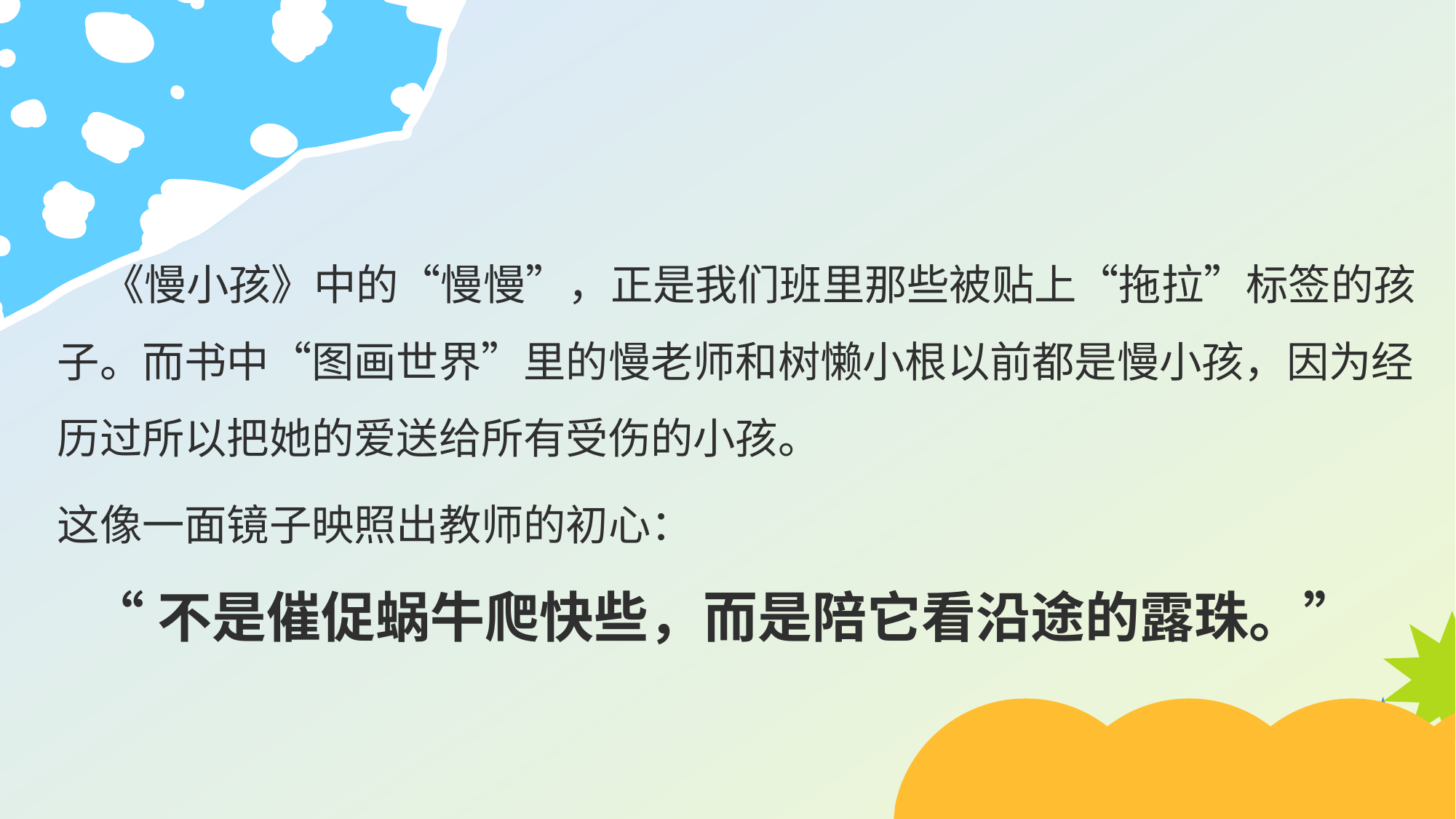

书中角色映照初心
   《慢小孩》中的“慢慢”，正是我们班里那些被贴上“拖拉”标签的孩子。而书中“图画世界”里的慢老师和树懒小根以前都是慢小孩，因为经历过所以把她的爱送给所有受伤的小孩。
这像一面镜子映照出教师的初心：
   “不是催促蜗牛爬快些，而是陪它看沿途的露珠。”